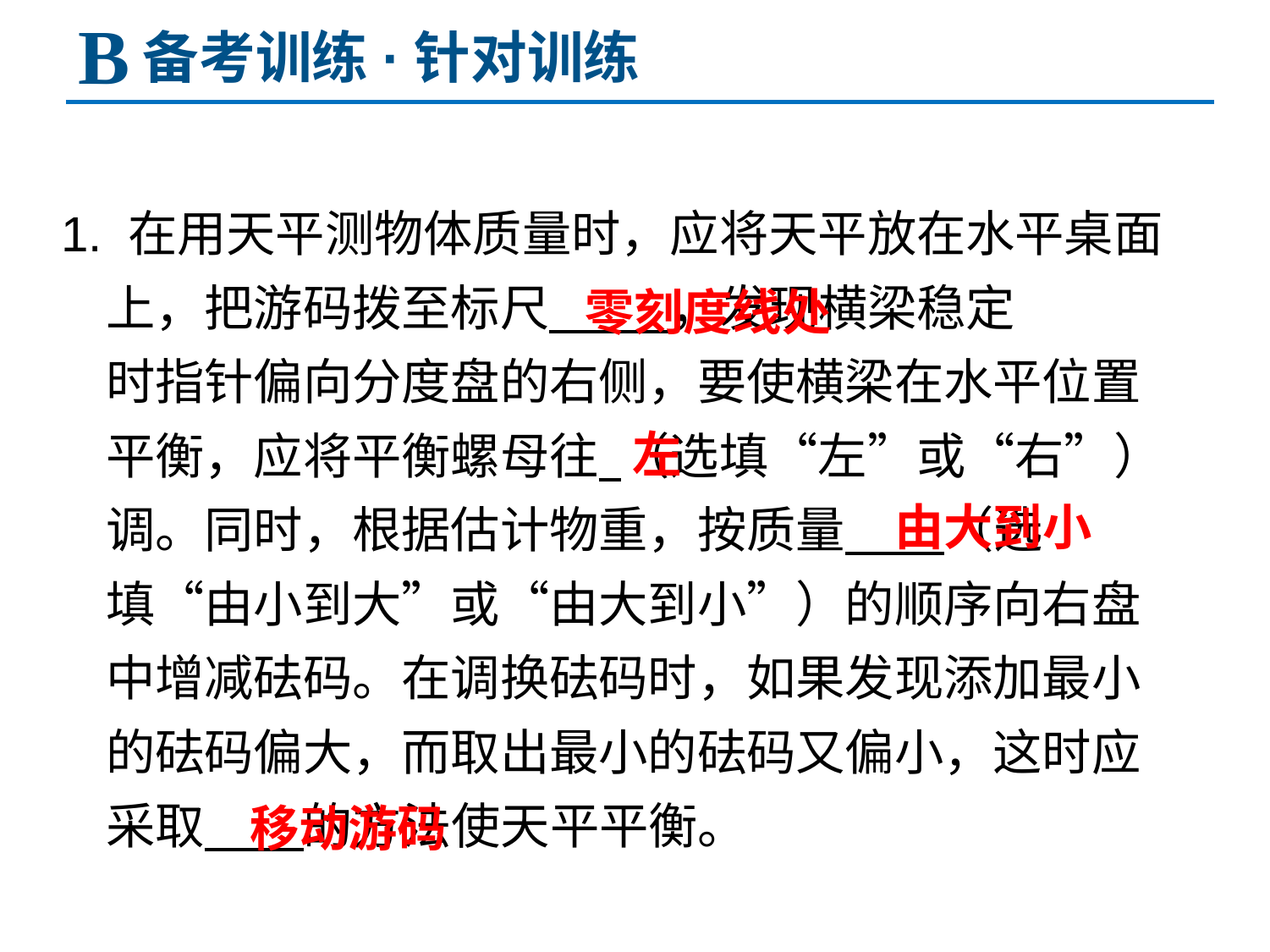

B
备考训练·针对训练

1. 在用天平测物体质量时，应将天平放在水平桌面
   上，把游码拨至标尺           ，发现横梁稳定
   时指针偏向分度盘的右侧，要使横梁在水平位置
   平衡，应将平衡螺母往  （选填“左”或“右”）
   调。同时，根据估计物重，按质量         （选
   填“由小到大”或“由大到小”）的顺序向右盘
   中增减砝码。在调换砝码时，如果发现添加最小
   的砝码偏大，而取出最小的砝码又偏小，这时应
   采取         的方法使天平平衡。
零刻度线处
左
由大到小
移动游码